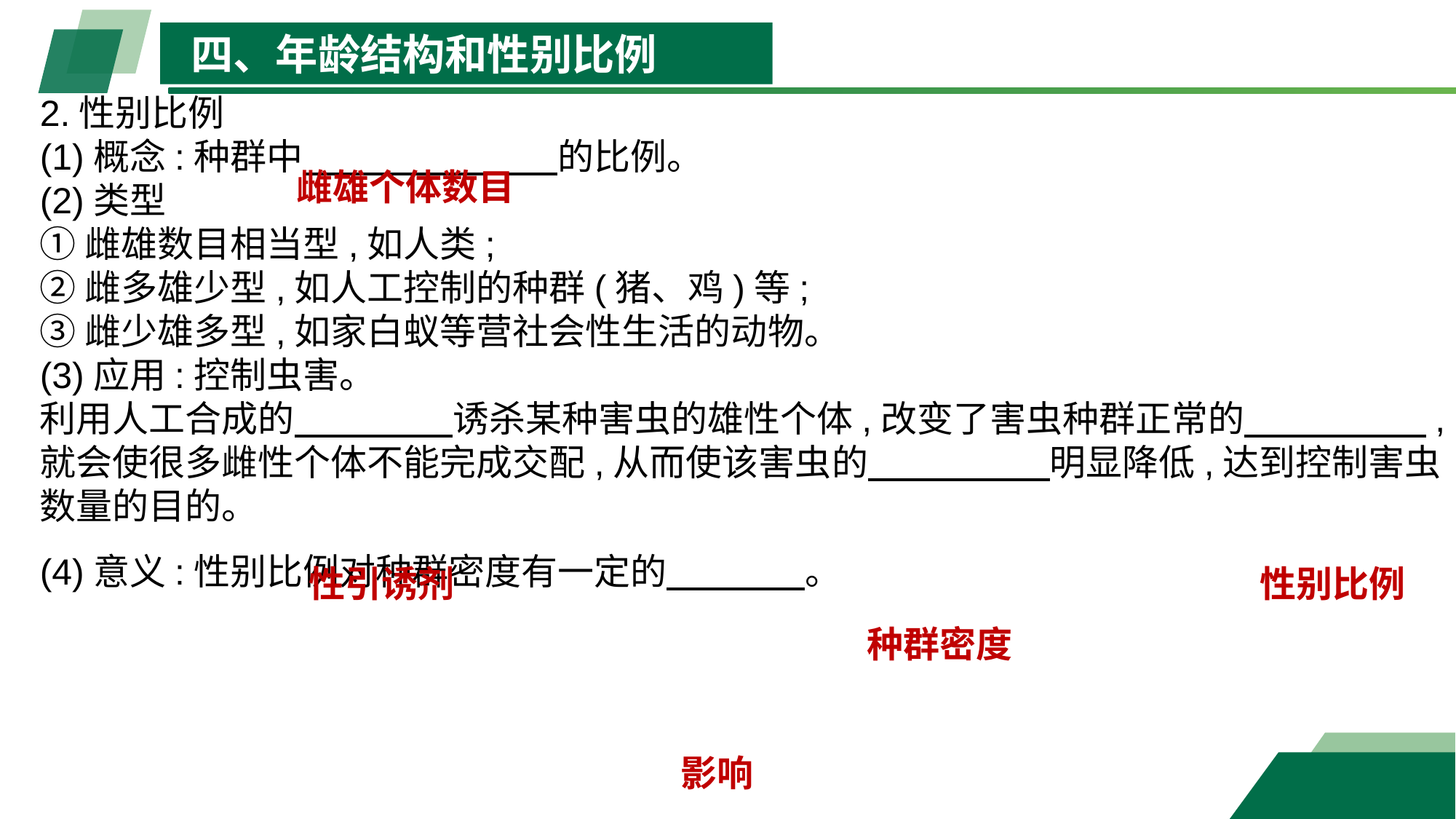

四、年龄结构和性别比例
2.性别比例(1)概念:种群中　　　　　　　的比例。 (2)类型①雌雄数目相当型,如人类;②雌多雄少型,如人工控制的种群(猪、鸡)等;③雌少雄多型,如家白蚁等营社会性生活的动物。(3)应用:控制虫害。利用人工合成的　      　　诱杀某种害虫的雄性个体,改变了害虫种群正常的　　　　　,就会使很多雌性个体不能完成交配,从而使该害虫的　　　　　明显降低,达到控制害虫数量的目的。 (4)意义:性别比例对种群密度有一定的　      　  。
雌雄个体数目
性别比例
性引诱剂
种群密度

影响